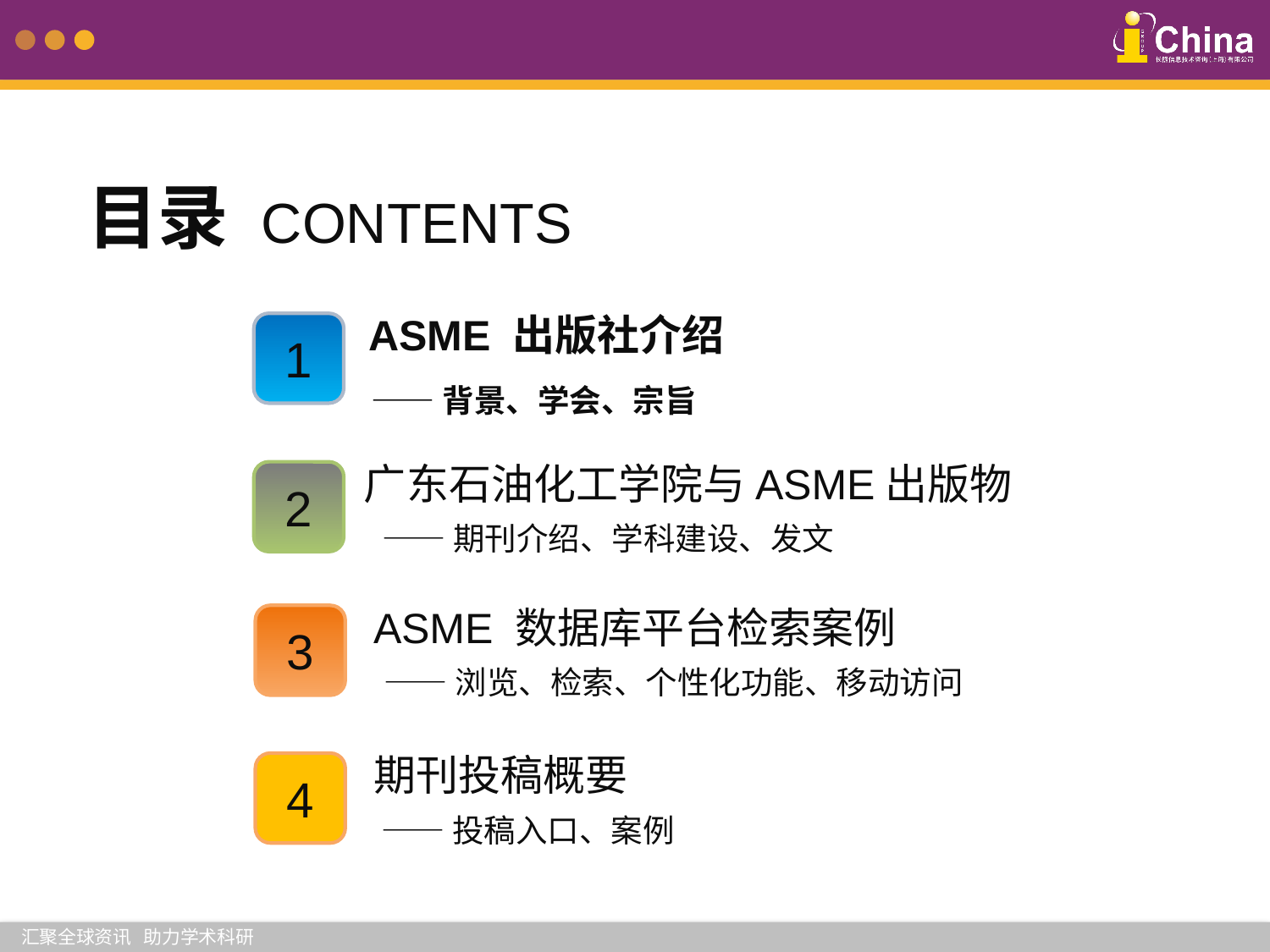

目录 CONTENTS
ASME 出版社介绍
1
——背景、学会、宗旨
广东石油化工学院与ASME出版物
2
 ——期刊介绍、学科建设、发文
ASME 数据库平台检索案例
3
 ——浏览、检索、个性化功能、移动访问
期刊投稿概要
4
 ——投稿入口、案例